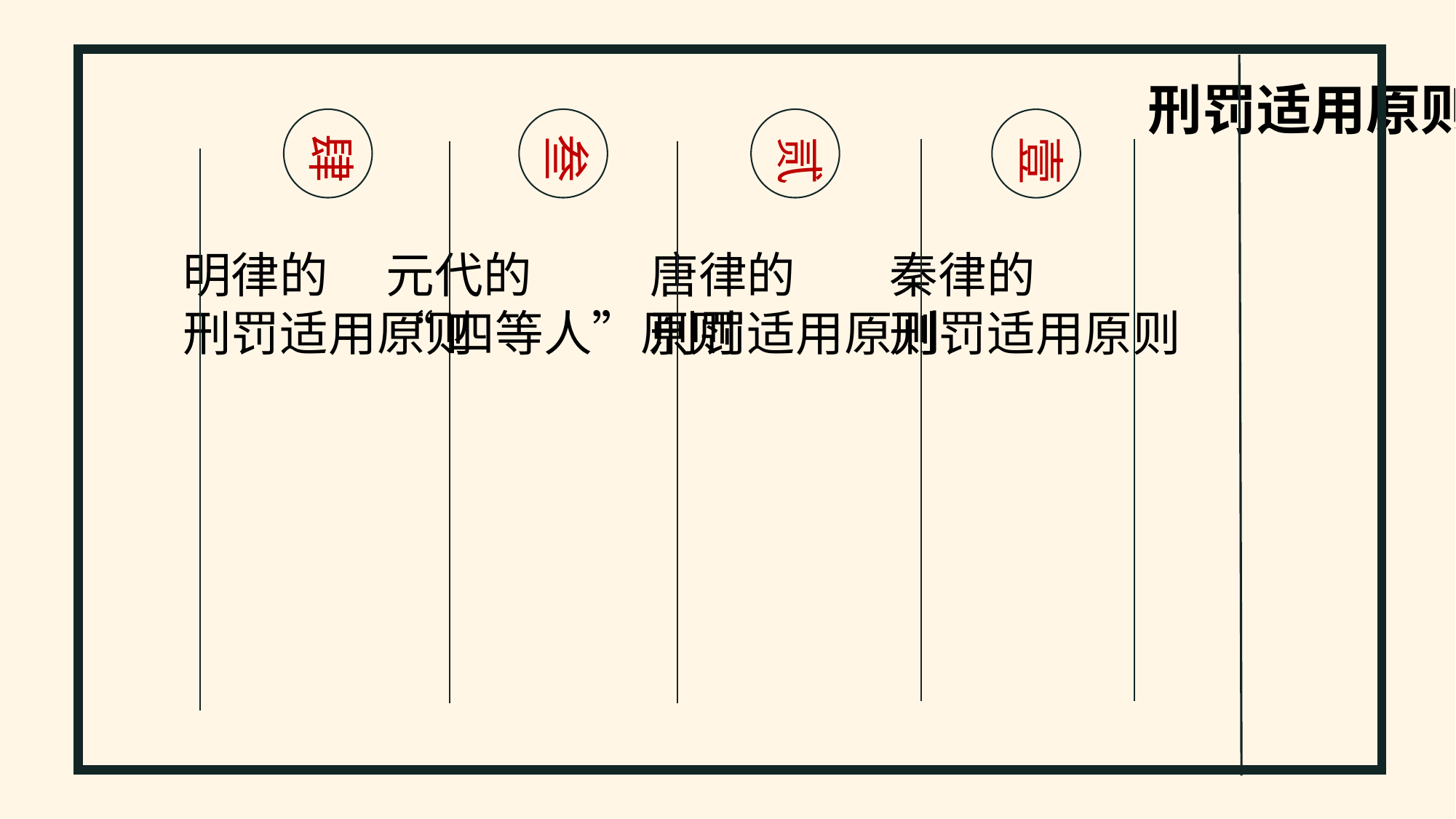

刑罚适用原则

肆
叁
贰
壹
明律的
刑罚适用原则
元代的
“四等人”原则
唐律的
刑罚适用原则
秦律的
刑罚适用原则